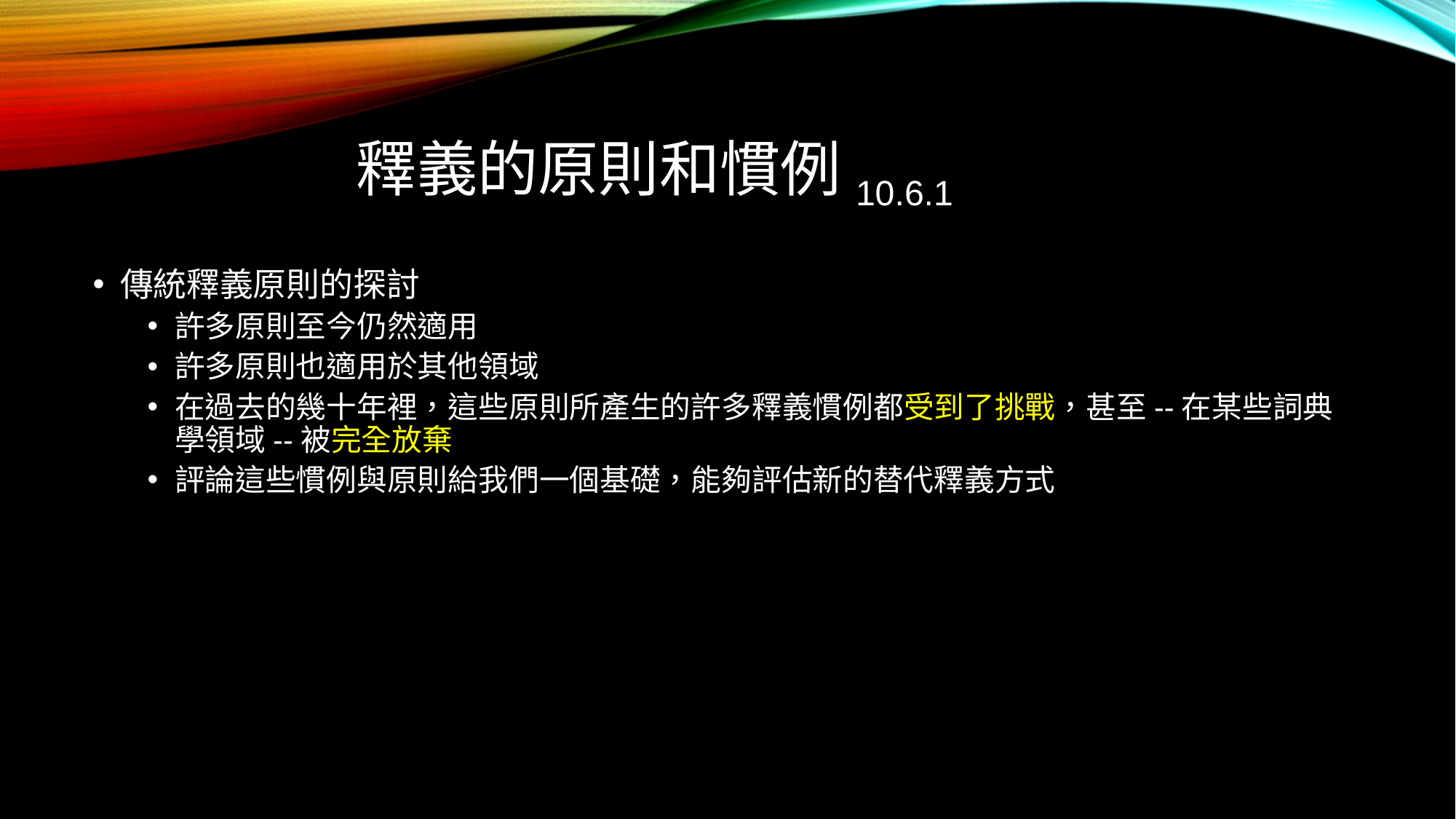

# 釋義的原則和慣例10.6.1
傳統釋義原則的探討
許多原則至今仍然適用
許多原則也適用於其他領域
在過去的幾十年裡，這些原則所產生的許多釋義慣例都受到了挑戰，甚至--在某些詞典學領域--被完全放棄
評論這些慣例與原則給我們一個基礎，能夠評估新的替代釋義方式